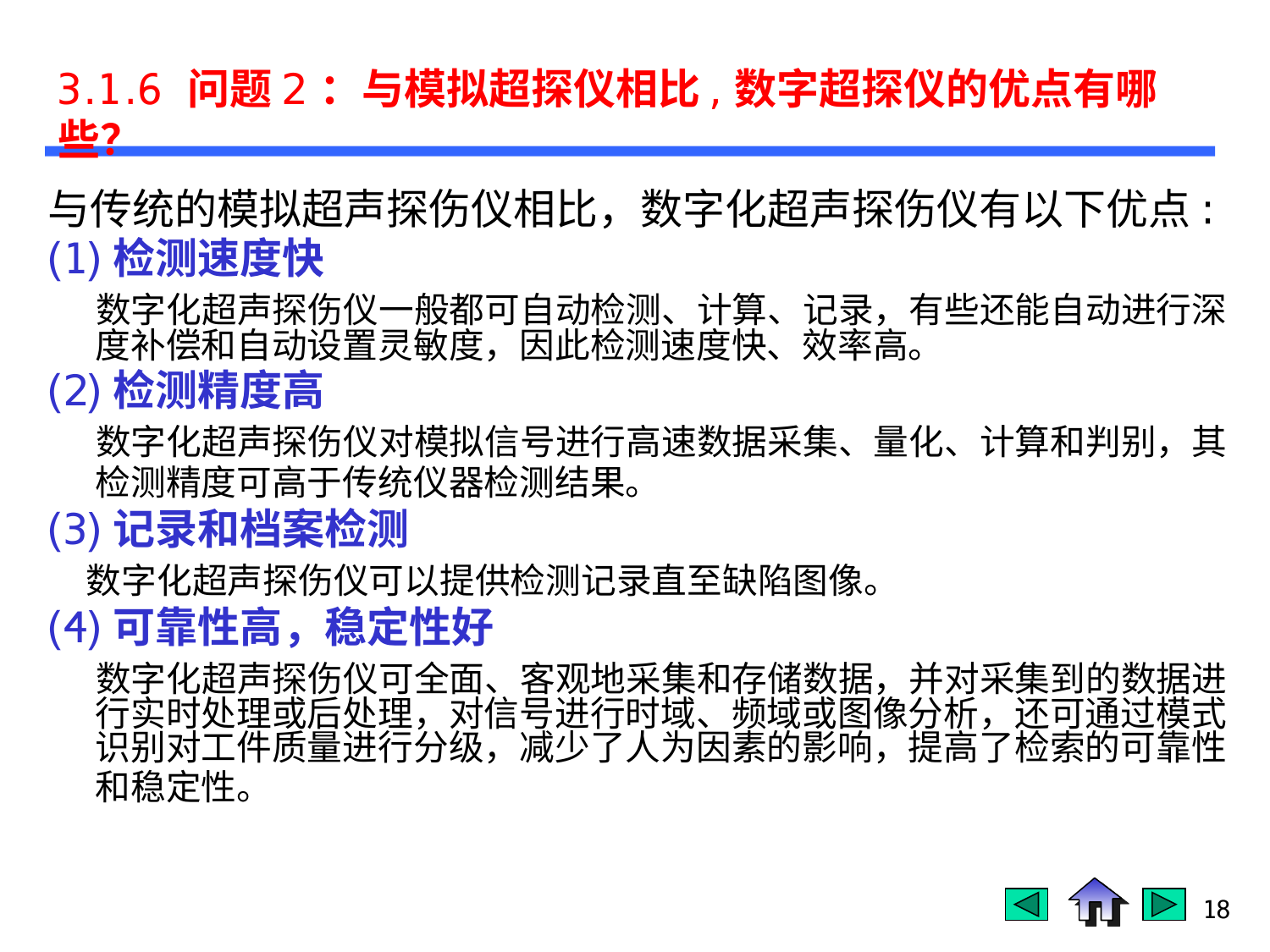

# 3.1.6 问题2：与模拟超探仪相比,数字超探仪的优点有哪些？
与传统的模拟超声探伤仪相比，数字化超声探伤仪有以下优点:
(1)检测速度快
    数字化超声探伤仪一般都可自动检测、计算、记录，有些还能自动进行深度补偿和自动设置灵敏度，因此检测速度快、效率高。
(2)检测精度高
    数字化超声探伤仪对模拟信号进行高速数据采集、量化、计算和判别，其检测精度可高于传统仪器检测结果。
(3)记录和档案检测
   数字化超声探伤仪可以提供检测记录直至缺陷图像。
(4)可靠性高，稳定性好
    数字化超声探伤仪可全面、客观地采集和存储数据，并对采集到的数据进行实时处理或后处理，对信号进行时域、频域或图像分析，还可通过模式识别对工件质量进行分级，减少了人为因素的影响，提高了检索的可靠性和稳定性。
18